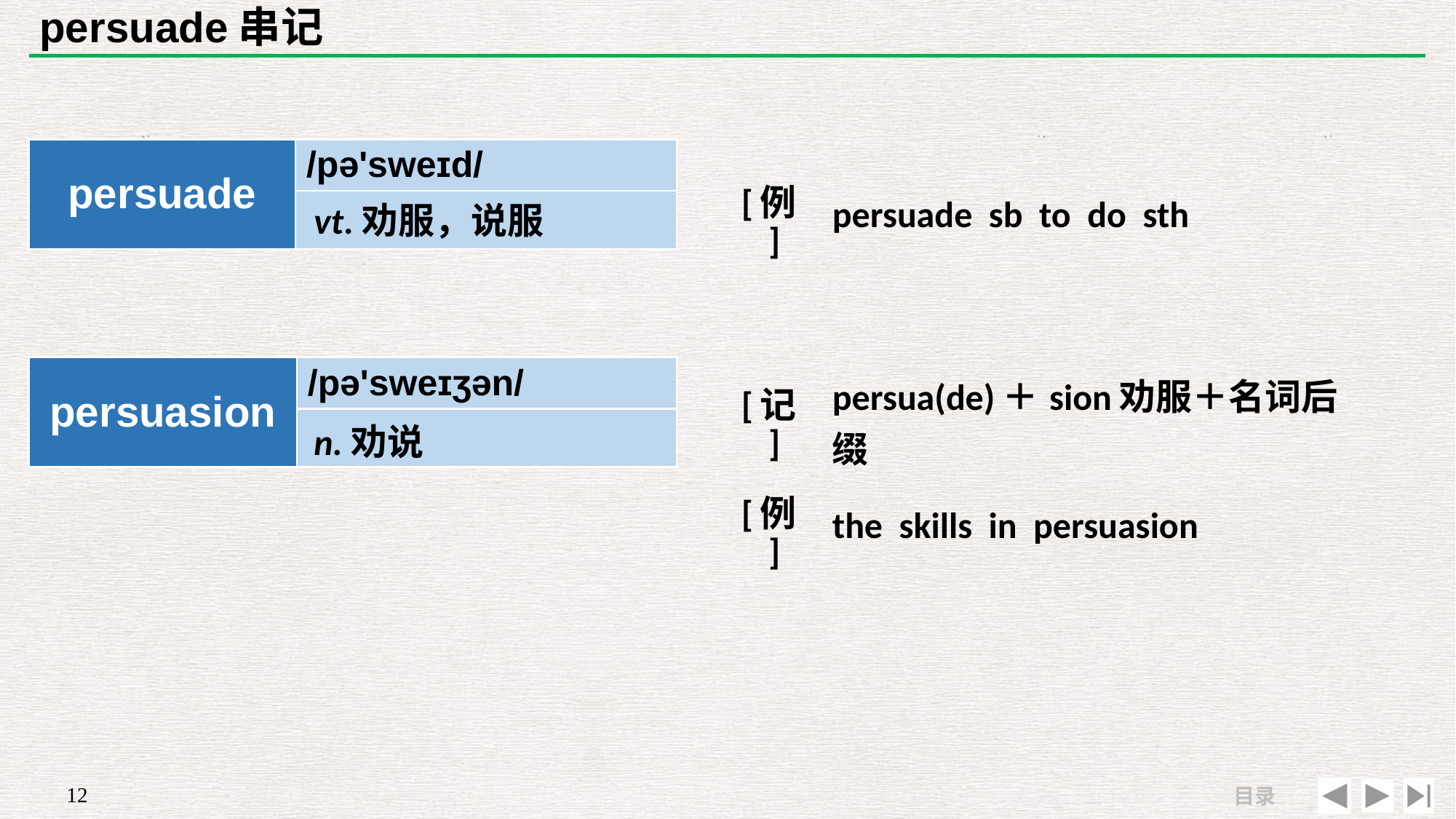

# persuade串记

|  |  |
| --- | --- |
| [例] | persuade sb to do sth |
| persuade | /pə'sweɪd/ |
| --- | --- |
|  |  |
vt.劝服，说服
| persuasion | /pə'sweɪʒən/ |
| --- | --- |
|  |  |
| [记] | persua(de)＋sion劝服＋名词后缀 |
| --- | --- |
| [例] | the skills in persuasion |
n.劝说